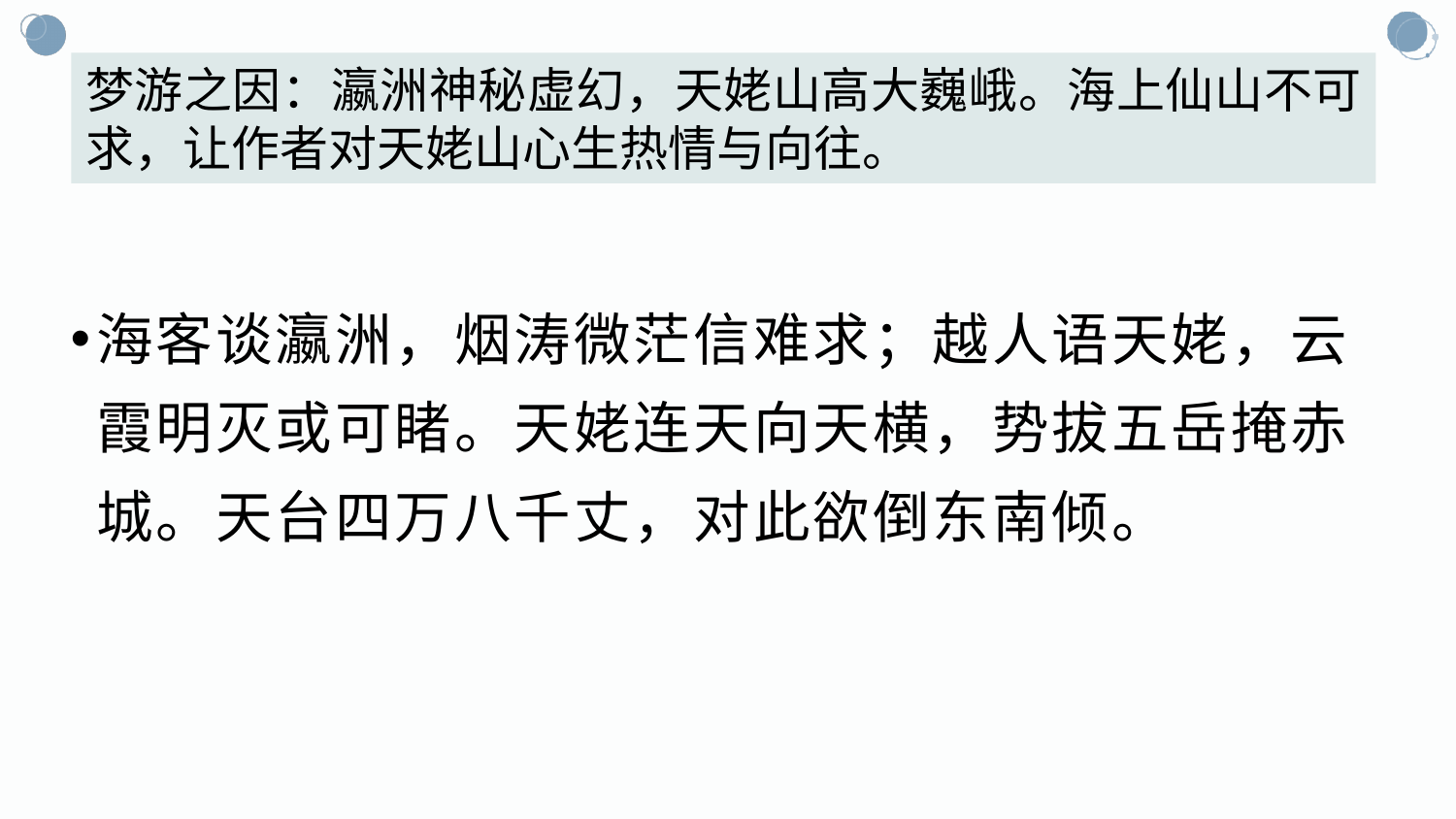

梦游之因：瀛洲神秘虚幻，天姥山高大巍峨。海上仙山不可求，让作者对天姥山心生热情与向往。
#
海客谈瀛洲，烟涛微茫信难求；越人语天姥，云霞明灭或可睹。天姥连天向天横，势拔五岳掩赤城。天台四万八千丈，对此欲倒东南倾。